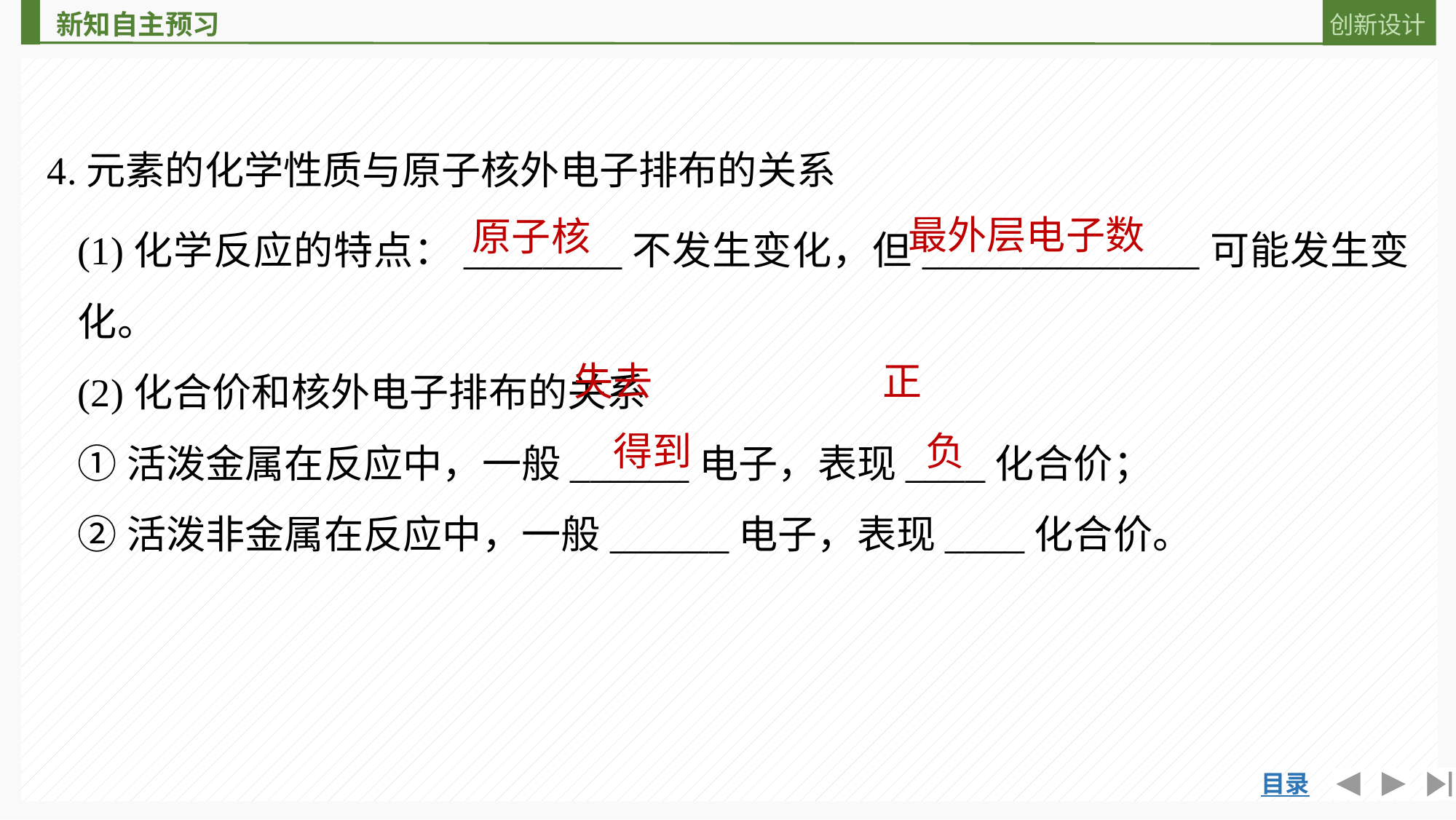

4.元素的化学性质与原子核外电子排布的关系
(1)化学反应的特点：________不发生变化，但______________可能发生变化。
(2)化合价和核外电子排布的关系
①活泼金属在反应中，一般______电子，表现____化合价；
②活泼非金属在反应中，一般______电子，表现____化合价。
最外层电子数
原子核
失去
正
得到
负